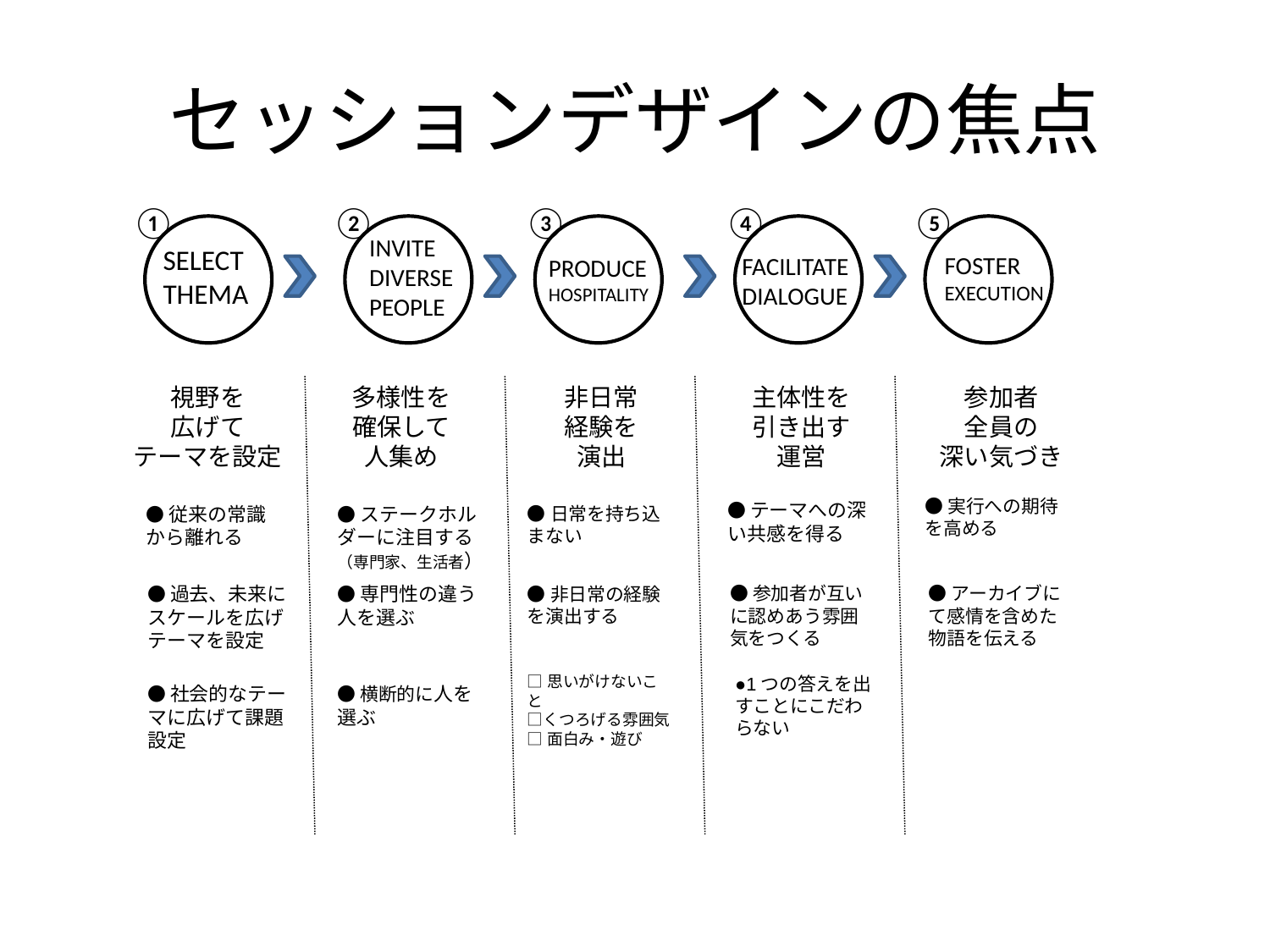

# セッションデザインの焦点
①
②
③
④
⑤

INVITE
DIVERSE
PEOPLE
SELECT
THEMA
FOSTER
EXECUTION
FACILITATE
DIALOGUE
PRODUCE
HOSPITALITY

視野を
広げて
テーマを設定
多様性を
確保して
人集め
非日常
経験を
演出
主体性を
引き出す
運営
参加者
全員の
深い気づき
●実行への期待を高める
●テーマへの深い共感を得る
●従来の常識
から離れる
●ステークホルダーに注目する
（専門家、生活者）
●日常を持ち込まない
●過去、未来にスケールを広げテーマを設定
●専門性の違う人を選ぶ
●参加者が互いに認めあう雰囲気をつくる
●アーカイブにて感情を含めた物語を伝える
●非日常の経験を演出する
□思いがけないこと
□くつろげる雰囲気
□面白み・遊び
●1つの答えを出すことにこだわらない
●社会的なテーマに広げて課題設定
●横断的に人を選ぶ